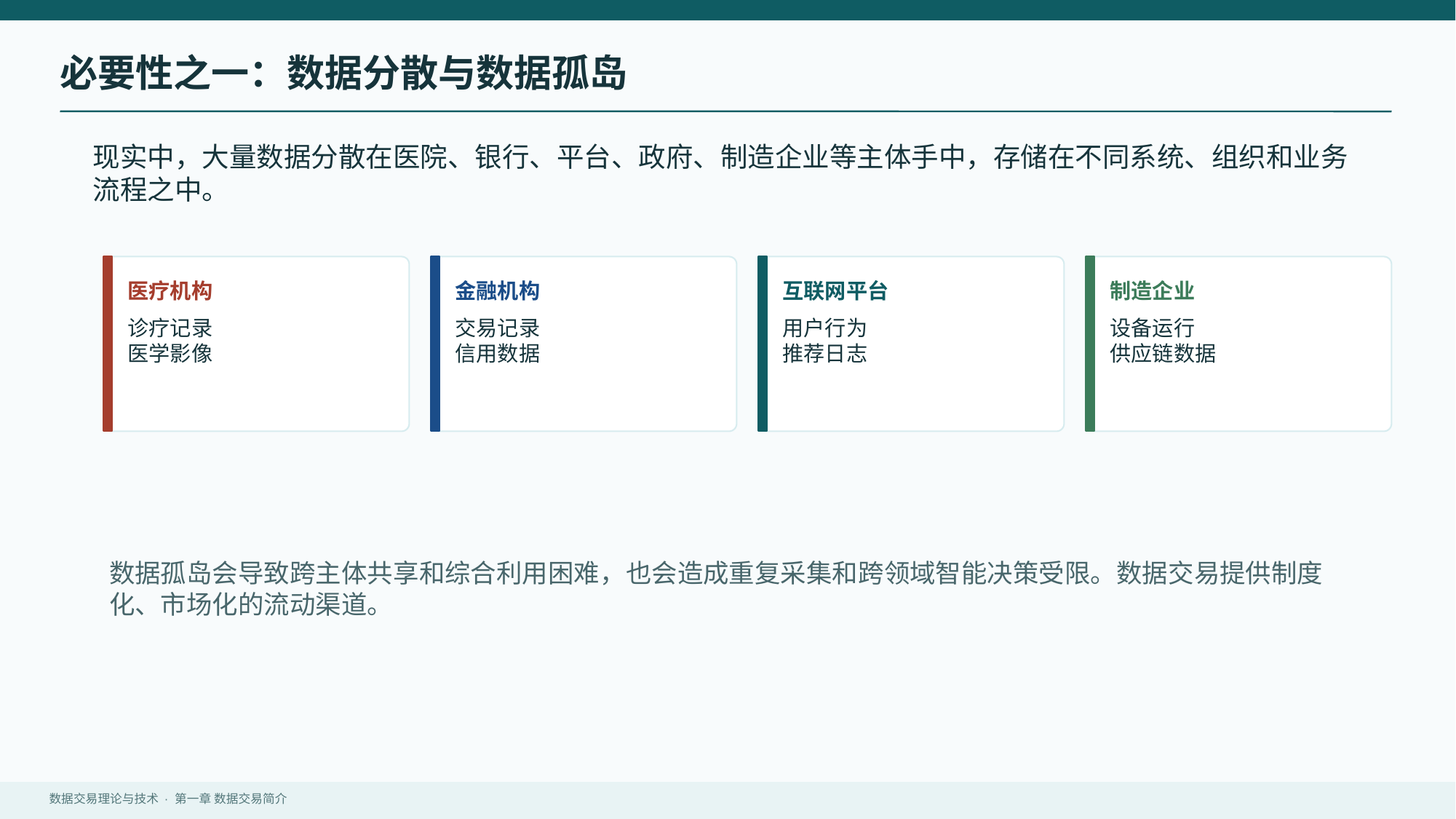

必要性之一：数据分散与数据孤岛

现实中，大量数据分散在医院、银行、平台、政府、制造企业等主体手中，存储在不同系统、组织和业务流程之中。

医疗机构
金融机构
互联网平台
制造企业
诊疗记录
医学影像
交易记录
信用数据
用户行为
推荐日志
设备运行
供应链数据
数据孤岛会导致跨主体共享和综合利用困难，也会造成重复采集和跨领域智能决策受限。数据交易提供制度化、市场化的流动渠道。
22